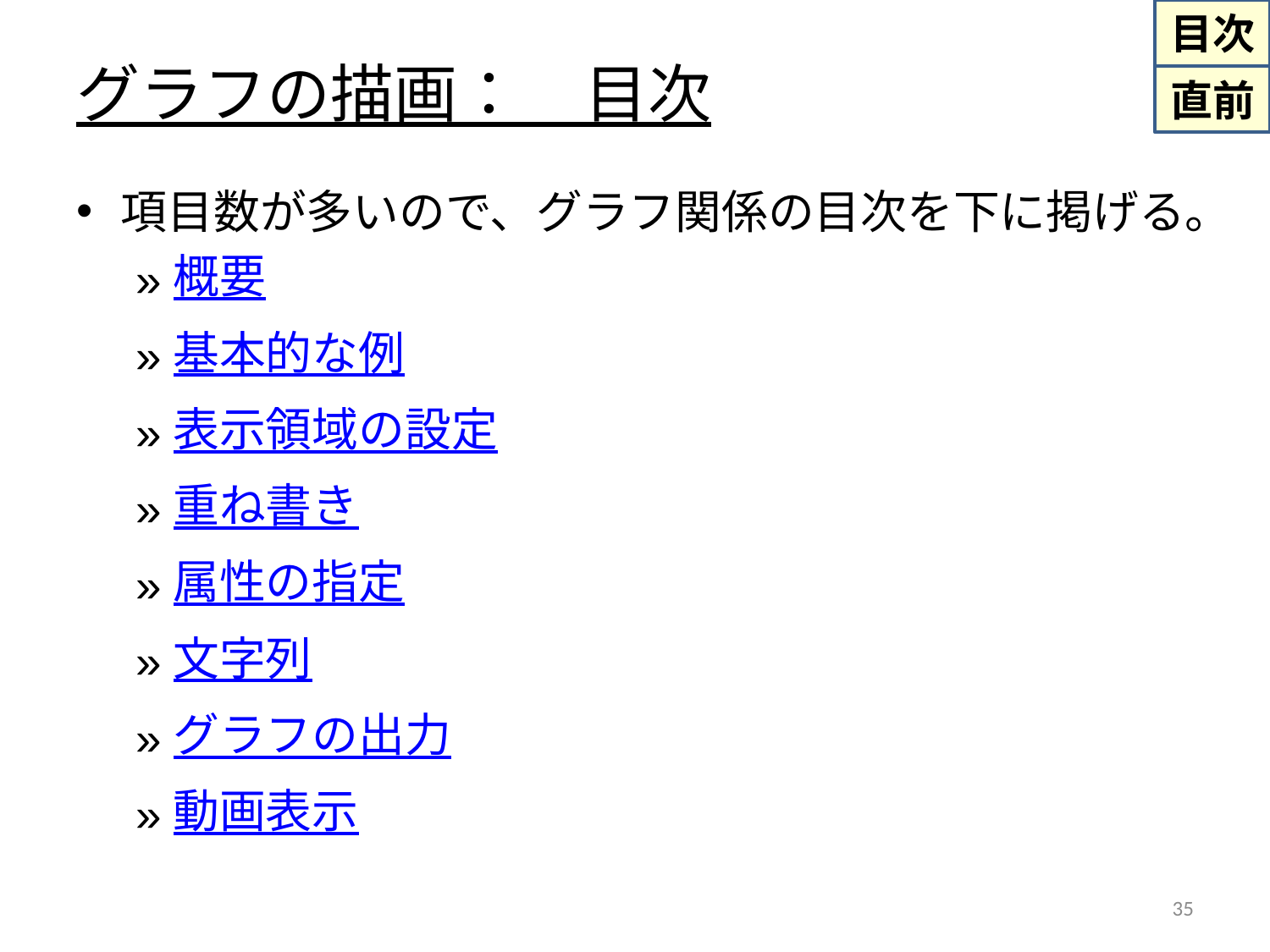

# グラフの描画：　目次
項目数が多いので、グラフ関係の目次を下に掲げる。
概要
基本的な例
表示領域の設定
重ね書き
属性の指定
文字列
グラフの出力
動画表示

35